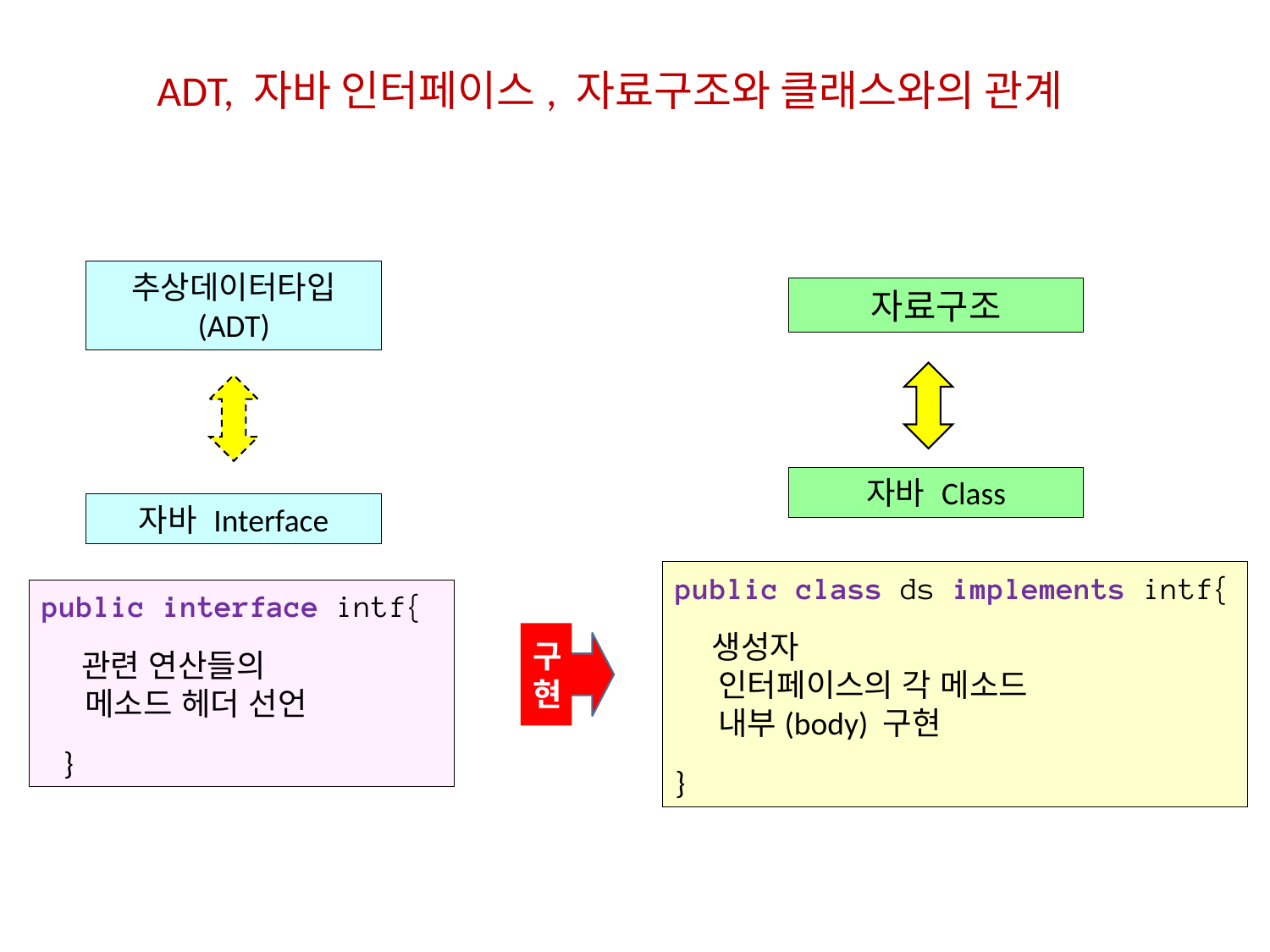

ADT, 자바 인터페이스, 자료구조와 클래스와의 관계
추상데이터타입
(ADT)
자료구조

자바 Class
자바 Interface
public class ds implements intf{
    생성자
    인터페이스의 각 메소드
    내부(body) 구현
}
public interface intf{
    관련 연산들의
    메소드 헤더 선언
   }

구현